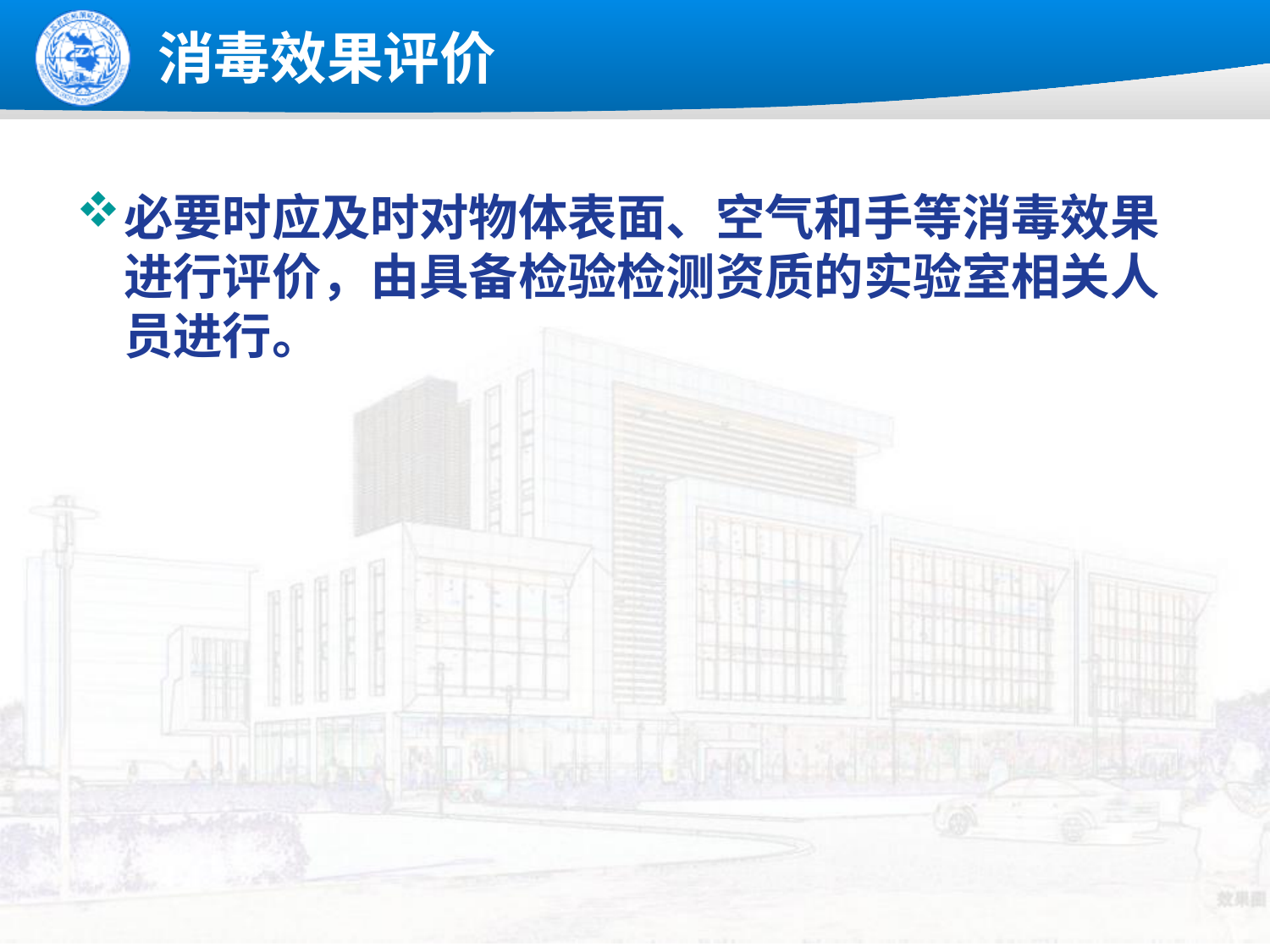

# 消毒效果评价
必要时应及时对物体表面、空气和手等消毒效果进行评价，由具备检验检测资质的实验室相关人员进行。